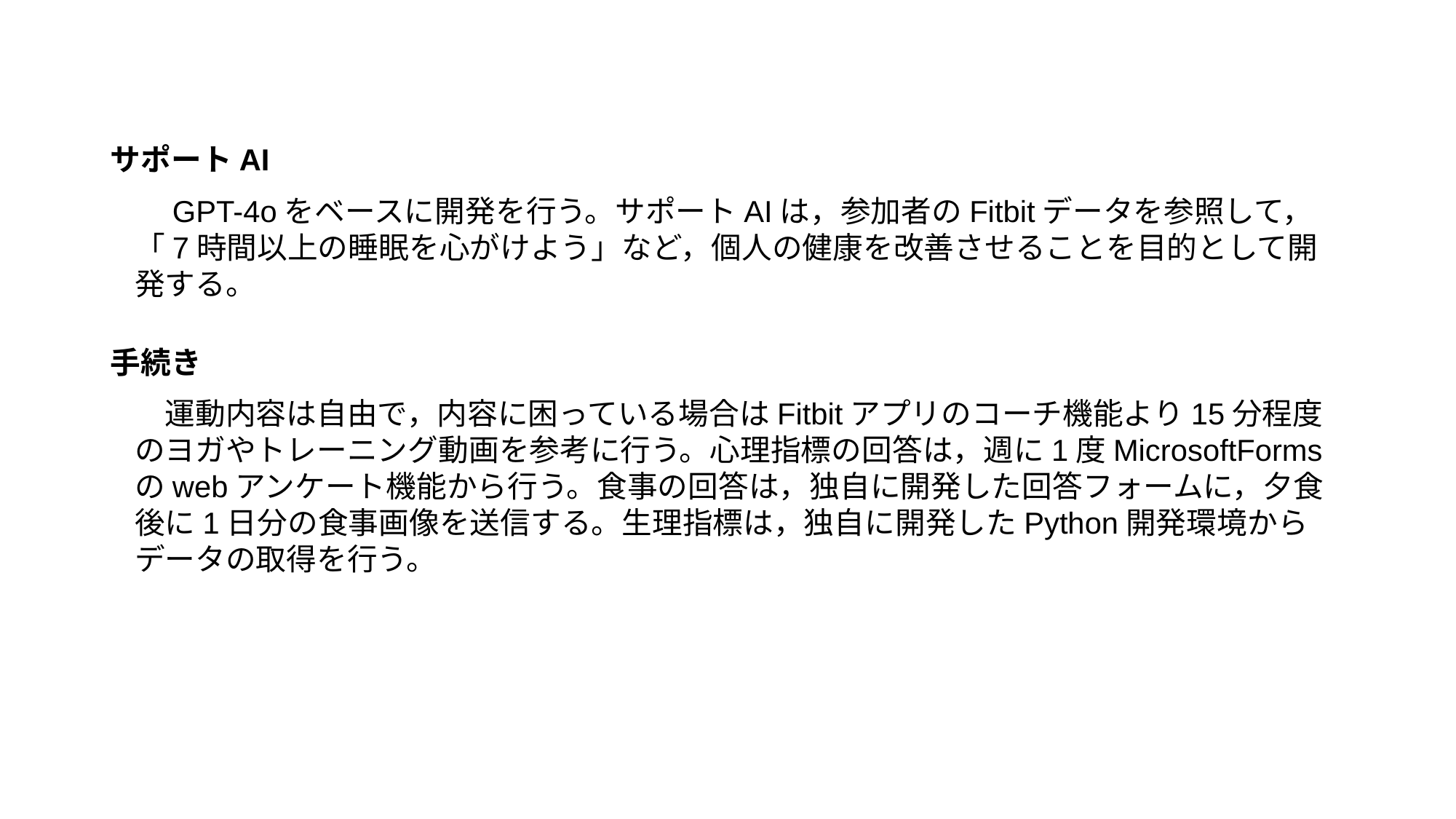

サポートAI
　GPT-4oをベースに開発を行う。サポートAIは，参加者のFitbitデータを参照して，「7時間以上の睡眠を心がけよう」など，個人の健康を改善させることを目的として開発する。
手続き
　運動内容は自由で，内容に困っている場合はFitbitアプリのコーチ機能より15分程度のヨガやトレーニング動画を参考に行う。心理指標の回答は，週に1度MicrosoftFormsのwebアンケート機能から行う。食事の回答は，独自に開発した回答フォームに，夕食後に1日分の食事画像を送信する。生理指標は，独自に開発したPython開発環境からデータの取得を行う。